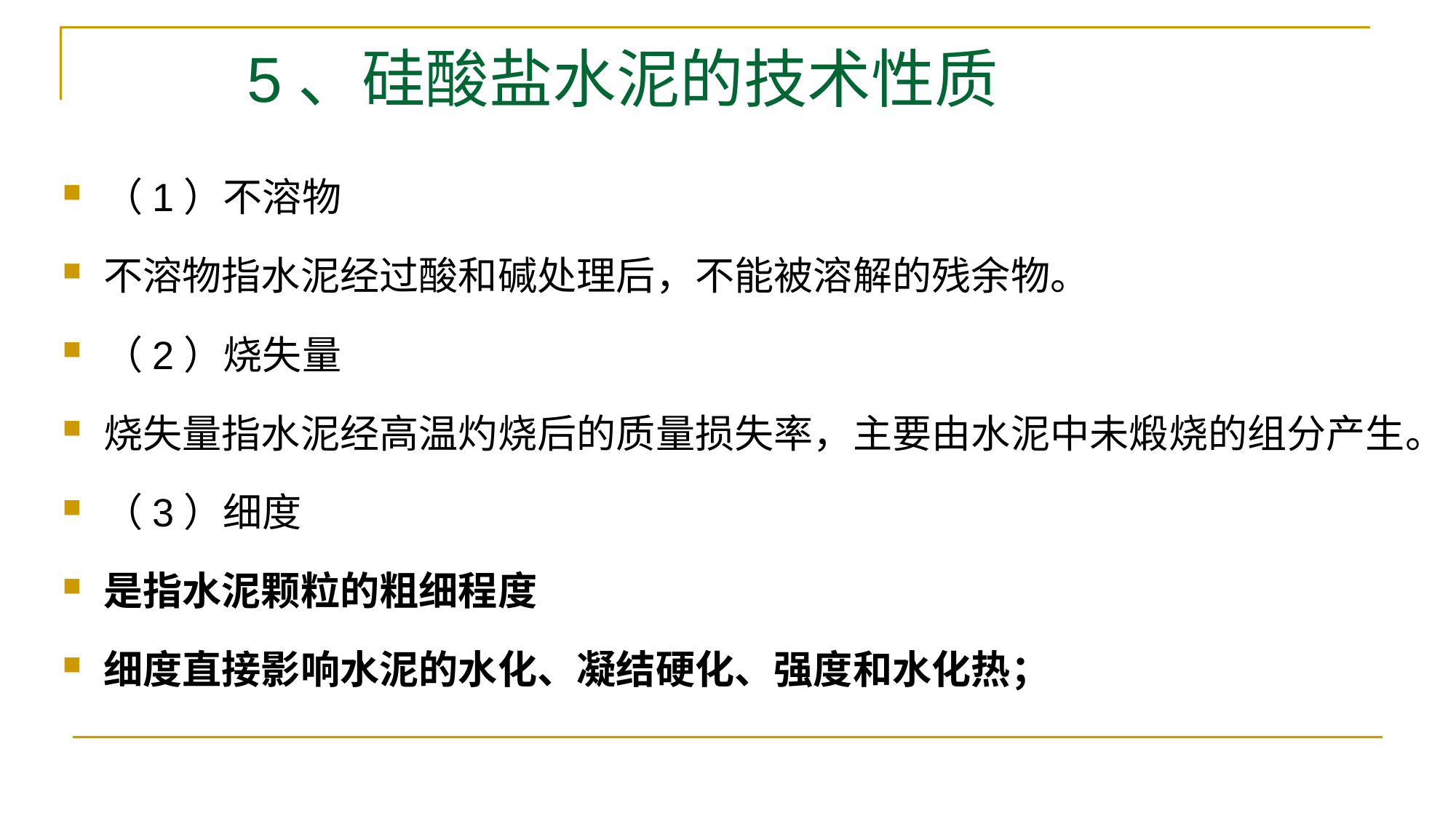

# 5、硅酸盐水泥的技术性质
（1）不溶物
不溶物指水泥经过酸和碱处理后，不能被溶解的残余物。
（2）烧失量
烧失量指水泥经高温灼烧后的质量损失率，主要由水泥中未煅烧的组分产生。
（3）细度
是指水泥颗粒的粗细程度
细度直接影响水泥的水化、凝结硬化、强度和水化热；